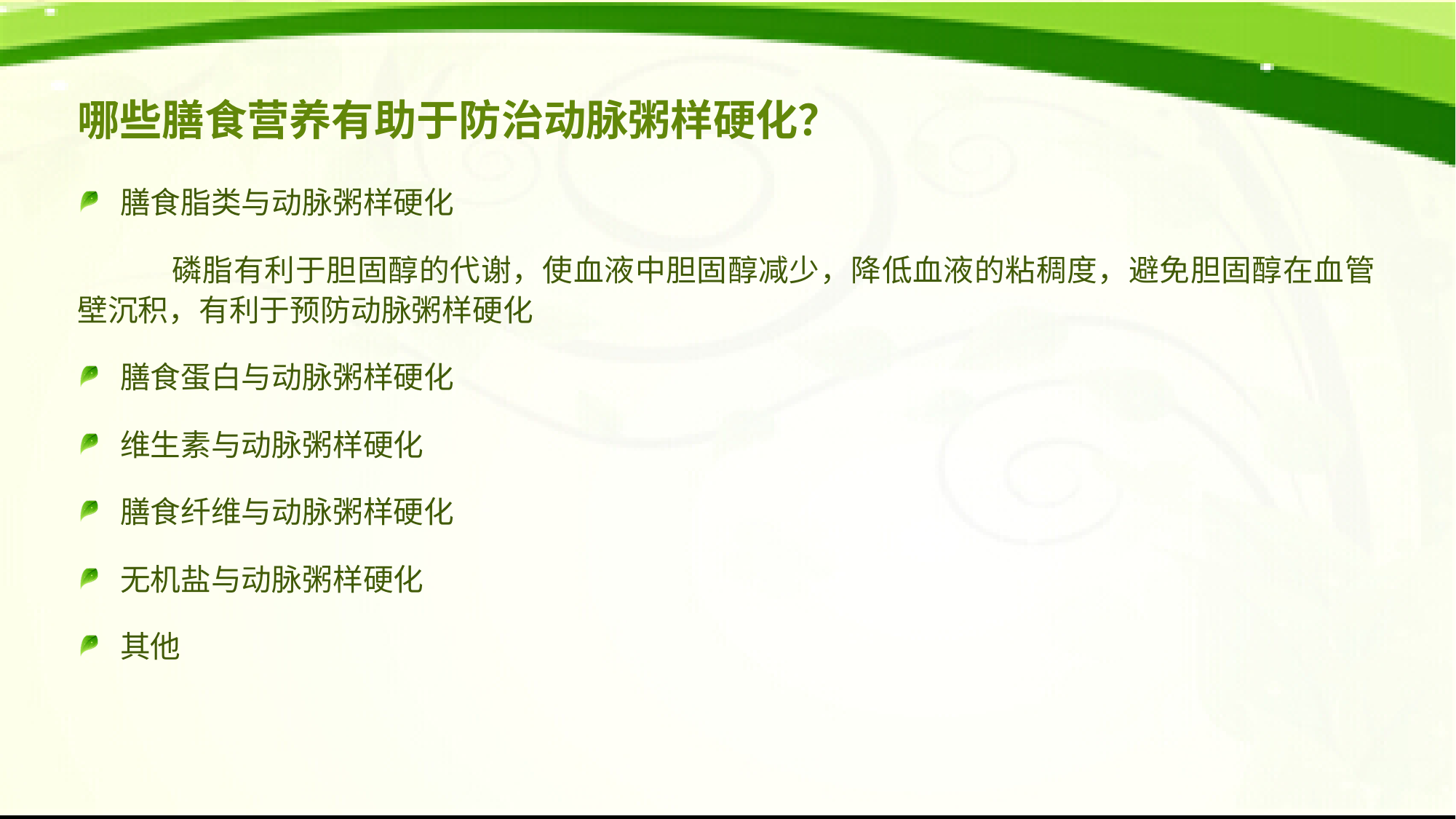

# 哪些膳食营养有助于防治动脉粥样硬化？
膳食脂类与动脉粥样硬化
            磷脂有利于胆固醇的代谢，使血液中胆固醇减少，降低血液的粘稠度，避免胆固醇在血管壁沉积，有利于预防动脉粥样硬化
膳食蛋白与动脉粥样硬化
维生素与动脉粥样硬化
膳食纤维与动脉粥样硬化
无机盐与动脉粥样硬化
其他